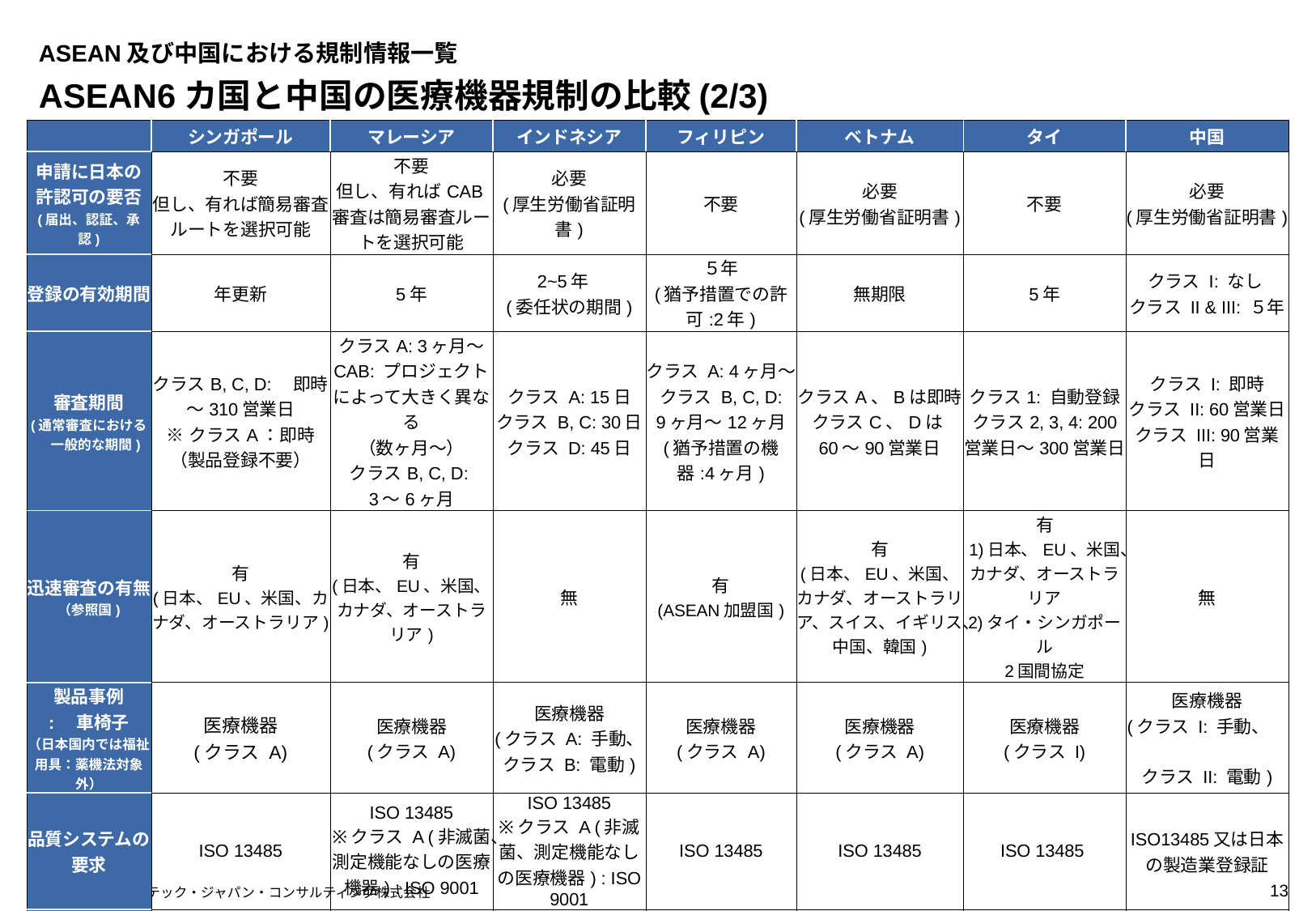

# ASEAN及び中国における規制情報一覧
ASEAN6カ国と中国の医療機器規制の比較(2/3)
|  | シンガポール | マレーシア | インドネシア | フィリピン | ベトナム | タイ | 中国 |
| --- | --- | --- | --- | --- | --- | --- | --- |
| 申請に日本の 許認可の要否 (届出、認証、承認) | 不要 但し、有れば簡易審査ルートを選択可能 | 不要 但し、有ればCAB審査は簡易審査ルートを選択可能 | 必要 (厚生労働省証明書) | 不要 | 必要 (厚生労働省証明書) | 不要 | 必要 (厚生労働省証明書) |
| 登録の有効期間 | 年更新 | 5年 | 2~5年　 (委任状の期間) | ５年 (猶予措置での許可:2年) | 無期限 | 5年 | クラス I: なし クラス II & III: ５年 |
| 審査期間 (通常審査における　一般的な期間) | クラスB, C, D:　即時〜310営業日 ※クラスA：即時 （製品登録不要） | クラスA: 3ヶ月〜 CAB: プロジェクトによって大きく異なる （数ヶ月〜） クラスB, C, D: 3〜6ヶ月 | クラス A: 15日 クラス B, C: 30日 クラス D: 45日 | クラス A: 4ヶ月〜 クラス B, C, D: 9ヶ月〜12ヶ月 (猶予措置の機器:4ヶ月) | クラスA、Bは即時 クラスC、Dは60〜90営業日 | クラス1: 自動登録 クラス2, 3, 4: 200 営業日～300営業日 | クラス I: 即時 クラス II: 60営業日 クラス III: 90営業日 |
| 迅速審査の有無 （参照国) | 有 (日本、EU、米国、カナダ、オーストラリア) | 有 (日本、EU、米国、 カナダ、オーストラリア) | 無 | 有 (ASEAN加盟国) | 有 (日本、EU、米国、 カナダ、オーストラリア、スイス、イギリス、中国、韓国) | 有 1)日本、EU、米国、 カナダ、オーストラリア 2)タイ・シンガポール 2国間協定 | 無 |
| 製品事例 :　車椅子 （日本国内では福祉用具：薬機法対象外） | 医療機器 (クラス A) | 医療機器 (クラス A) | 医療機器 (クラス A: 手動、 クラス B: 電動) | 医療機器 (クラス A) | 医療機器 (クラス A) | 医療機器 (クラス I) | 医療機器 (クラス I: 手動、　　　　　　 クラス II: 電動) |
| 品質システムの要求 | ISO 13485 | ISO 13485 ※クラス A (非滅菌、測定機能なしの医療機器) : ISO 9001 | ISO 13485 ※クラス A (非滅菌、測定機能なしの医療機器) : ISO 9001 | ISO 13485 | ISO 13485 | ISO 13485 | ISO13485又は日本の製造業登録証 |
| 医療機器登録の 申請者 | 登録者 (Registrant) 但し、クラスAは 販売業者 （法定代理人と同義） | 法定代理人 (Authorized Representative) | 輸入者 (Importer) （法定代理人を兼ねる） | 輸入者 (Importer) （法定代理人を兼ねる） | 法定代理人、又はディストリビューター (Authorized Representative or Distributor) | 輸入者 (Importer) （法定代理人を兼ねる） | 外国の製造業者、但し、中国に代理人を任命しなければならない |
（出所）クアルテック・ジャパン・コンサルティング株式会社